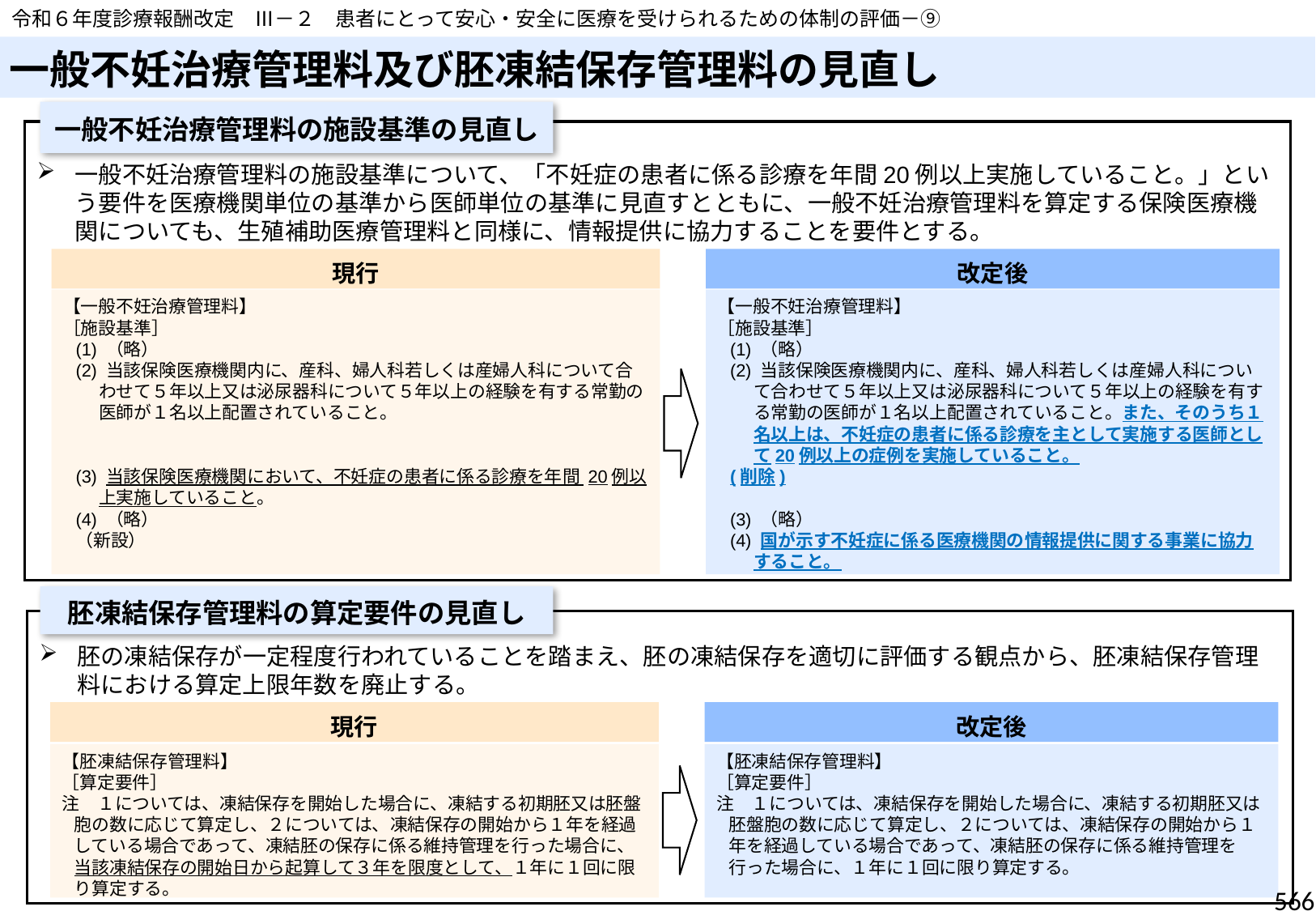

令和６年度診療報酬改定　Ⅲ－２　患者にとって安心・安全に医療を受けられるための体制の評価－⑨
# 一般不妊治療管理料及び胚凍結保存管理料の見直し
一般不妊治療管理料の施設基準の見直し

一般不妊治療管理料の施設基準について、「不妊症の患者に係る診療を年間20例以上実施していること。」という要件を医療機関単位の基準から医師単位の基準に見直すとともに、一般不妊治療管理料を算定する保険医療機関についても、生殖補助医療管理料と同様に、情報提供に協力することを要件とする。
現行
改定後
【一般不妊治療管理料】
［施設基準］
(1) （略）
(2) 当該保険医療機関内に、産科、婦人科若しくは産婦人科について合わせて５年以上又は泌尿器科について５年以上の経験を有する常勤の医師が１名以上配置されていること。また、そのうち１名以上は、不妊症の患者に係る診療を主として実施する医師として20例以上の症例を実施していること。
(削除)

(3) （略）
(4) 国が示す不妊症に係る医療機関の情報提供に関する事業に協力すること。
【一般不妊治療管理料】
［施設基準］
(1) （略）
(2) 当該保険医療機関内に、産科、婦人科若しくは産婦人科について合わせて５年以上又は泌尿器科について５年以上の経験を有する常勤の医師が１名以上配置されていること。

(3) 当該保険医療機関において、不妊症の患者に係る診療を年間 20例以上実施していること。
(4) （略）
（新設）

胚凍結保存管理料の算定要件の見直し

胚の凍結保存が一定程度行われていることを踏まえ、胚の凍結保存を適切に評価する観点から、胚凍結保存管理料における算定上限年数を廃止する。

現行
改定後
【胚凍結保存管理料】
［算定要件］
注　１については、凍結保存を開始した場合に、凍結する初期胚又は胚盤胞の数に応じて算定し、２については、凍結保存の開始から１年を経過している場合であって、凍結胚の保存に係る維持管理を行った場合に、１年に１回に限り算定する。
【胚凍結保存管理料】
［算定要件］
注　１については、凍結保存を開始した場合に、凍結する初期胚又は胚盤胞の数に応じて算定し、２については、凍結保存の開始から１年を経過している場合であって、凍結胚の保存に係る維持管理を行った場合に、当該凍結保存の開始日から起算して３年を限度として、１年に１回に限り算定する。

566